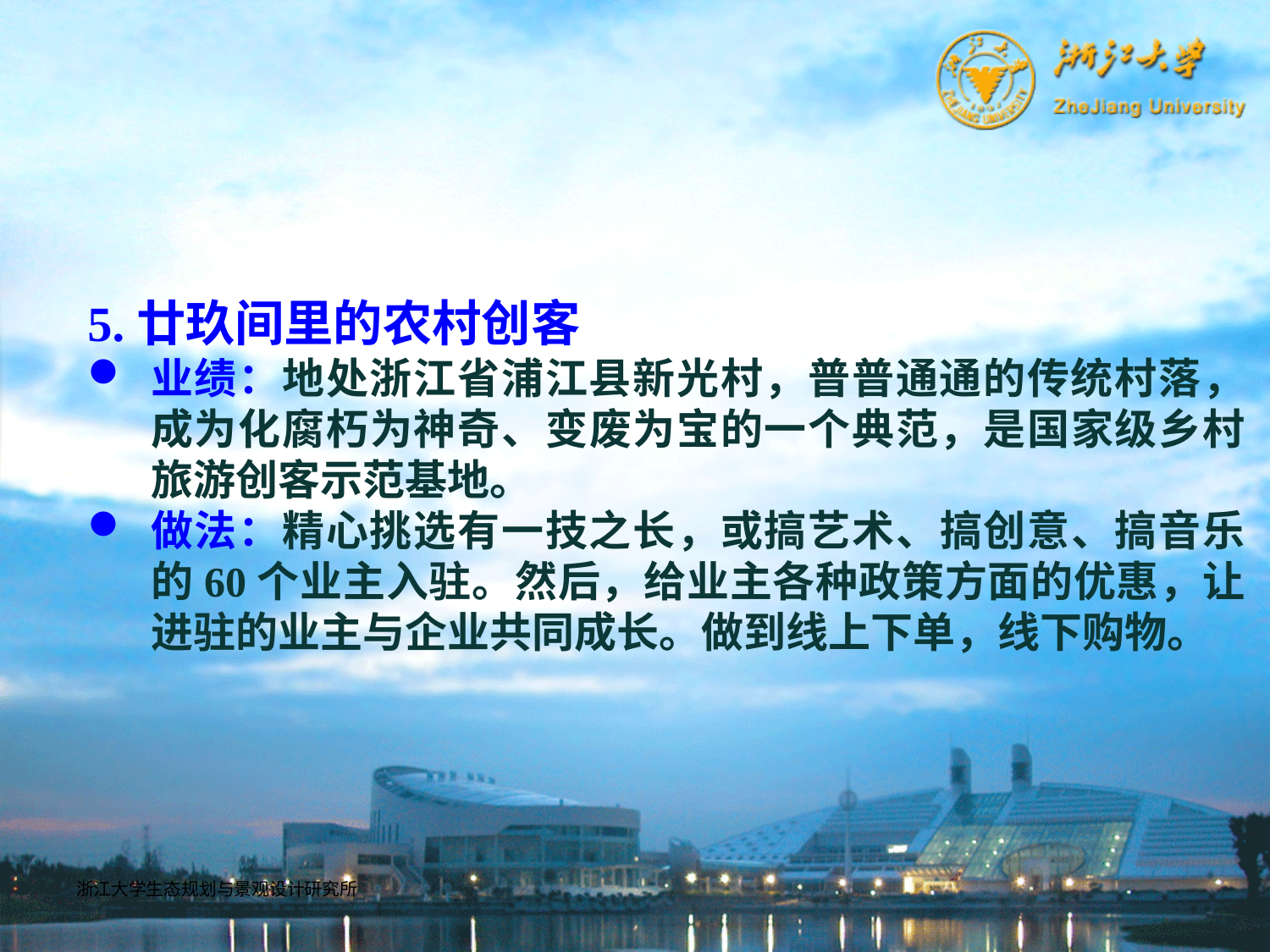

5.廿玖间里的农村创客
业绩：地处浙江省浦江县新光村，普普通通的传统村落，成为化腐朽为神奇、变废为宝的一个典范，是国家级乡村旅游创客示范基地。
做法：精心挑选有一技之长，或搞艺术、搞创意、搞音乐的60个业主入驻。然后，给业主各种政策方面的优惠，让进驻的业主与企业共同成长。做到线上下单，线下购物。
浙江大学生态规划与景观设计研究所